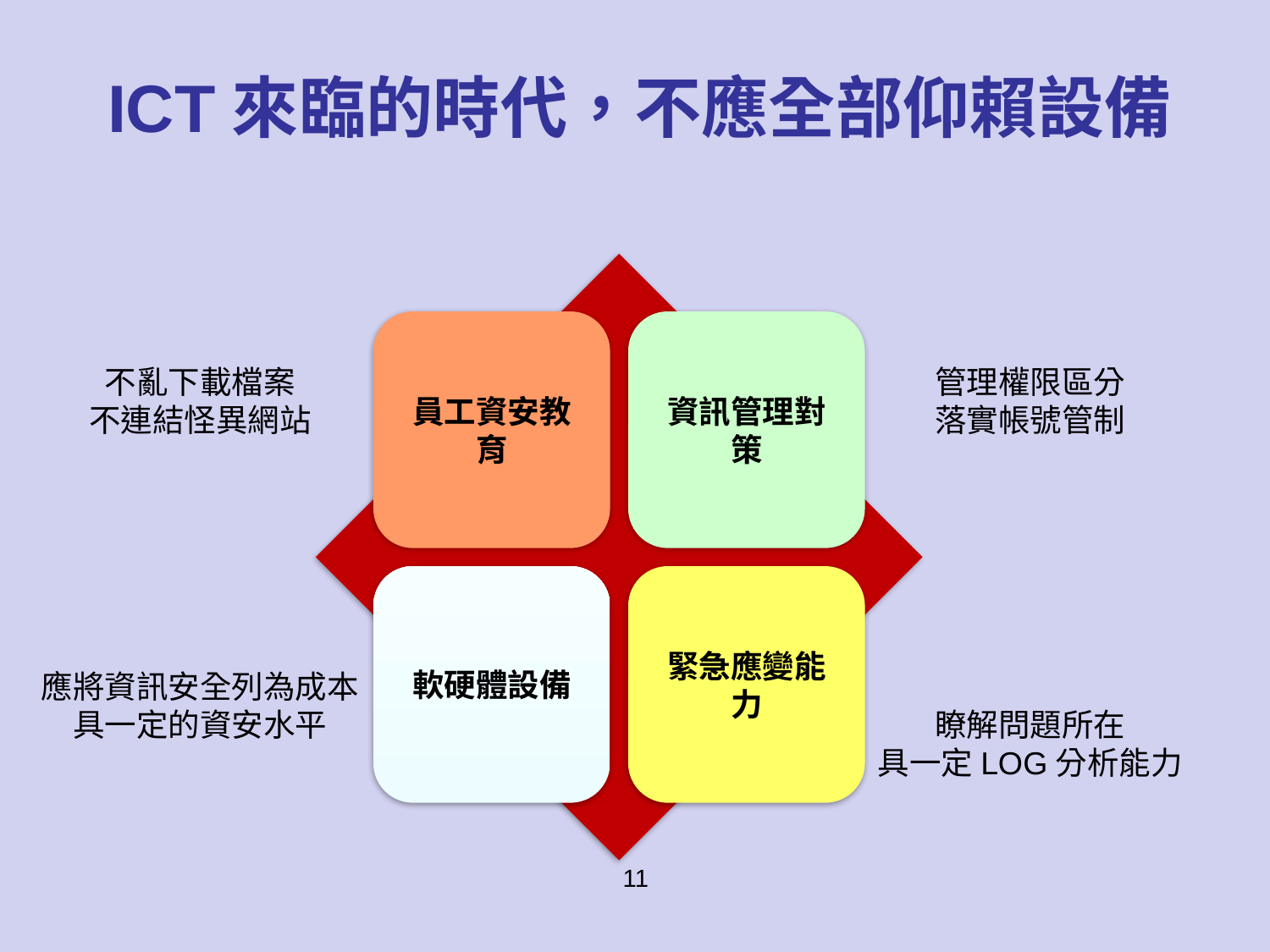

ICT來臨的時代，不應全部仰賴設備
員工資安教育
資訊管理對策
軟硬體設備
緊急應變能力
不亂下載檔案
不連結怪異網站

應將資訊安全列為成本
具一定的資安水平
管理權限區分
落實帳號管制

瞭解問題所在
具一定LOG分析能力
11